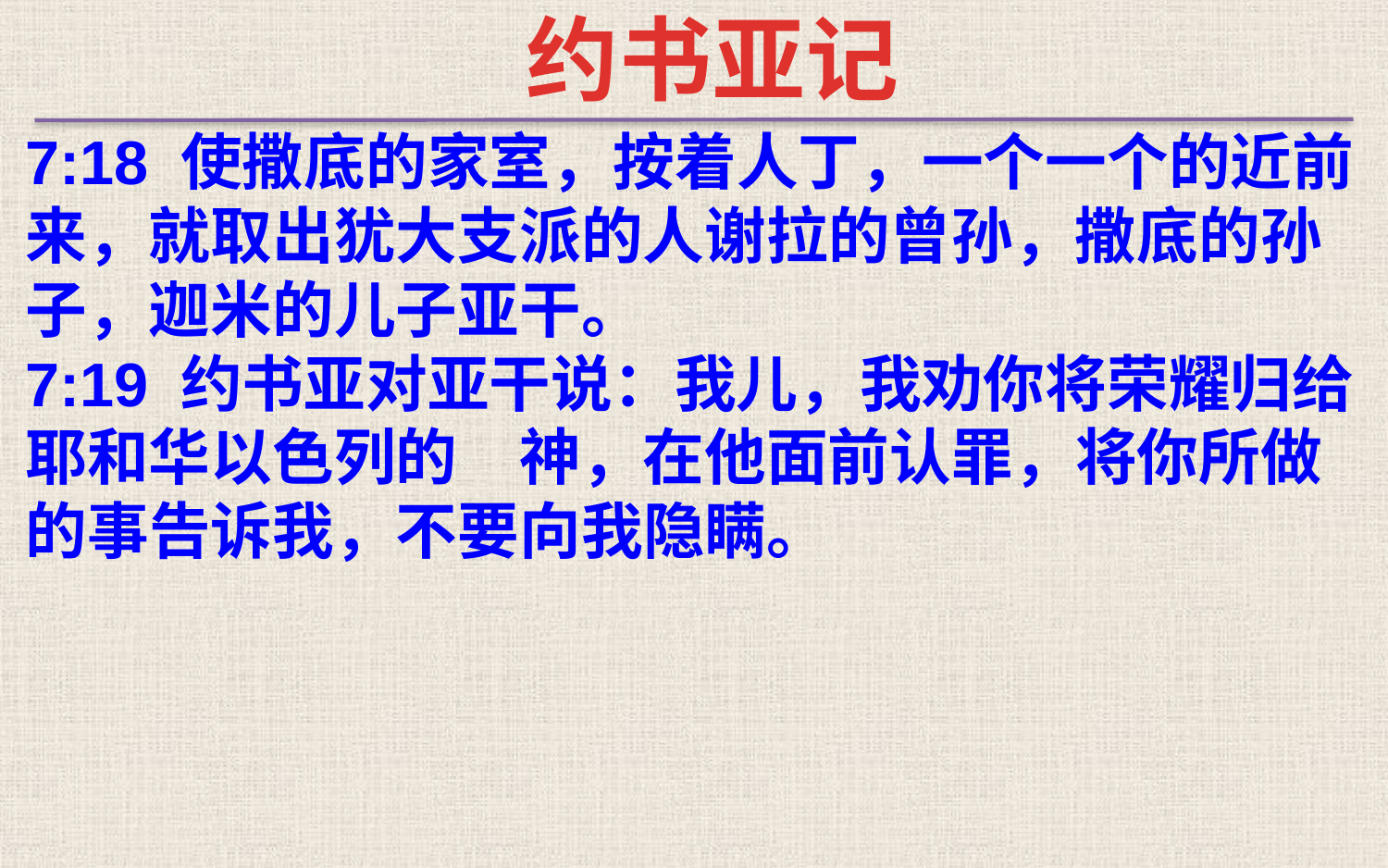

约书亚记
7:18 使撒底的家室，按着人丁，一个一个的近前来，就取出犹大支派的人谢拉的曾孙，撒底的孙子，迦米的儿子亚干。
7:19 约书亚对亚干说：我儿，我劝你将荣耀归给耶和华以色列的　神，在他面前认罪，将你所做的事告诉我，不要向我隐瞒。